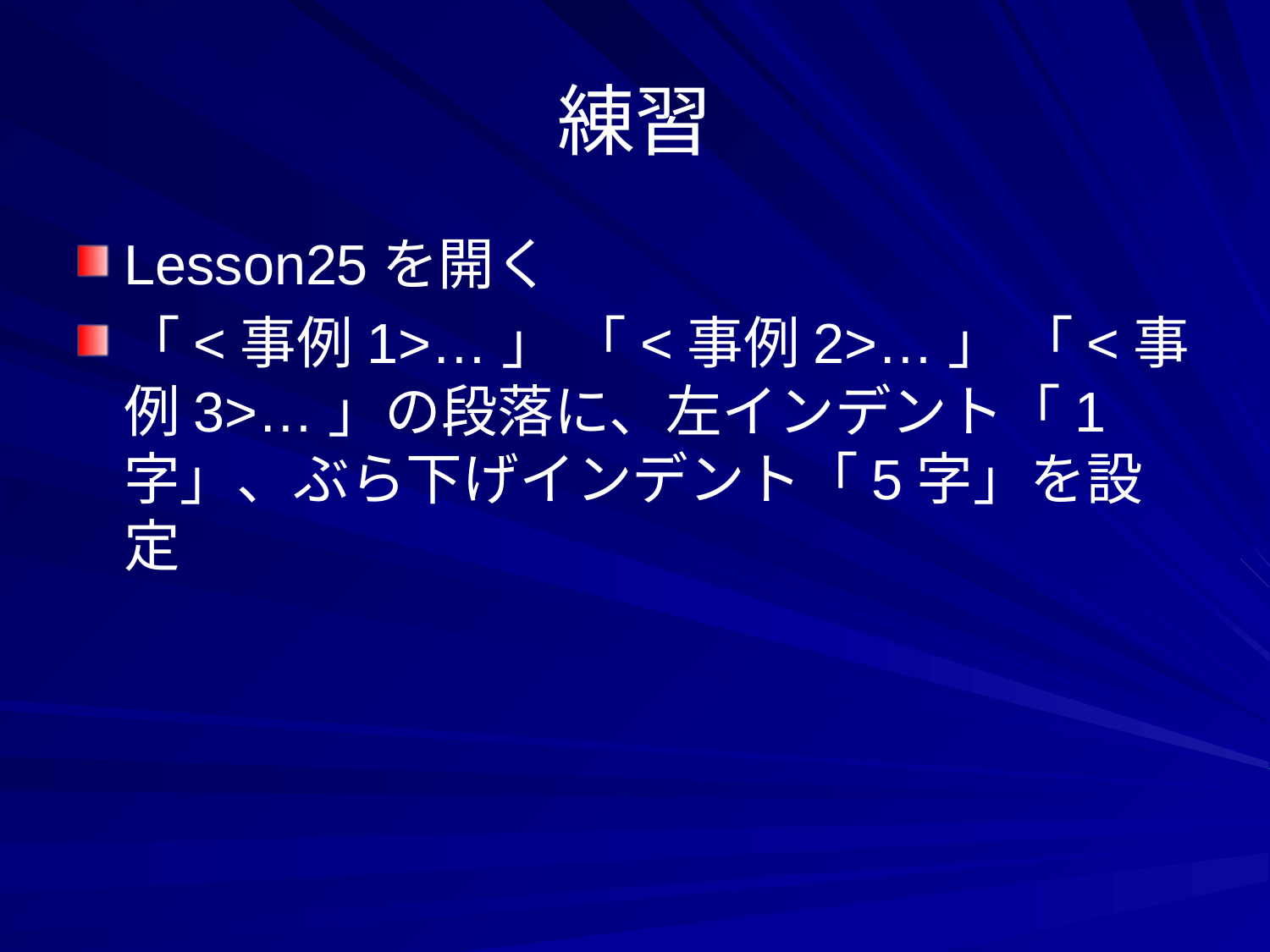

# 練習
Lesson25を開く
「<事例1>…」 「<事例2>…」 「<事例3>…」の段落に、左インデント「1字」、ぶら下げインデント「5字」を設定